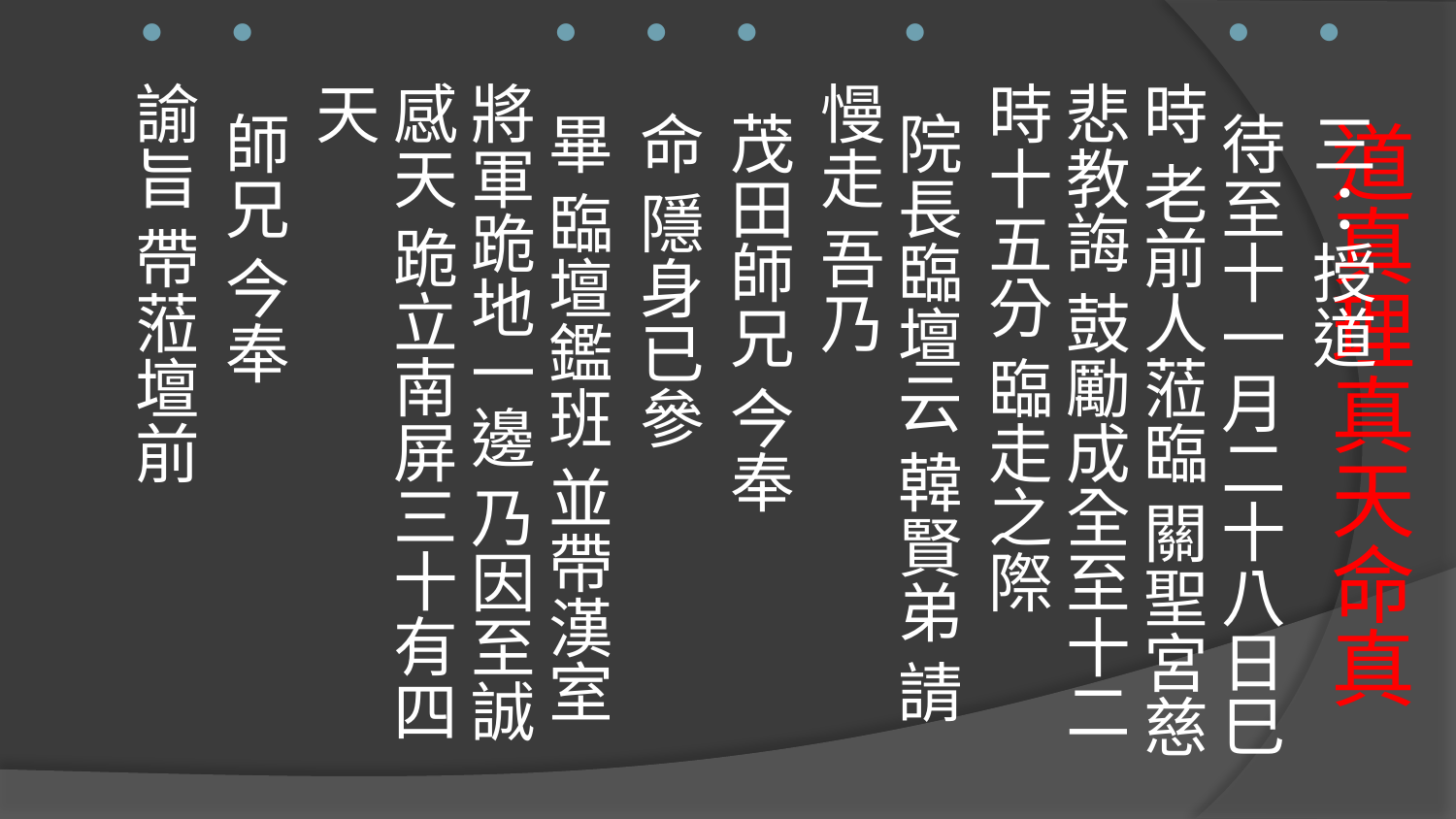

三：授道
 待至十一月二十八日巳時 老前人蒞臨 關聖宮慈悲教誨 鼓勵成全至十二時十五分 臨走之際
 院長臨壇云 韓賢弟 請慢走 吾乃
 茂田師兄 今奉
 命 隱身已參
 畢 臨壇鑑班 並帶漢室將軍跪地一邊 乃因至誠感天 跪立南屏三十有四天
 師兄 今奉
諭旨 帶蒞壇前

# 道真理真天命真